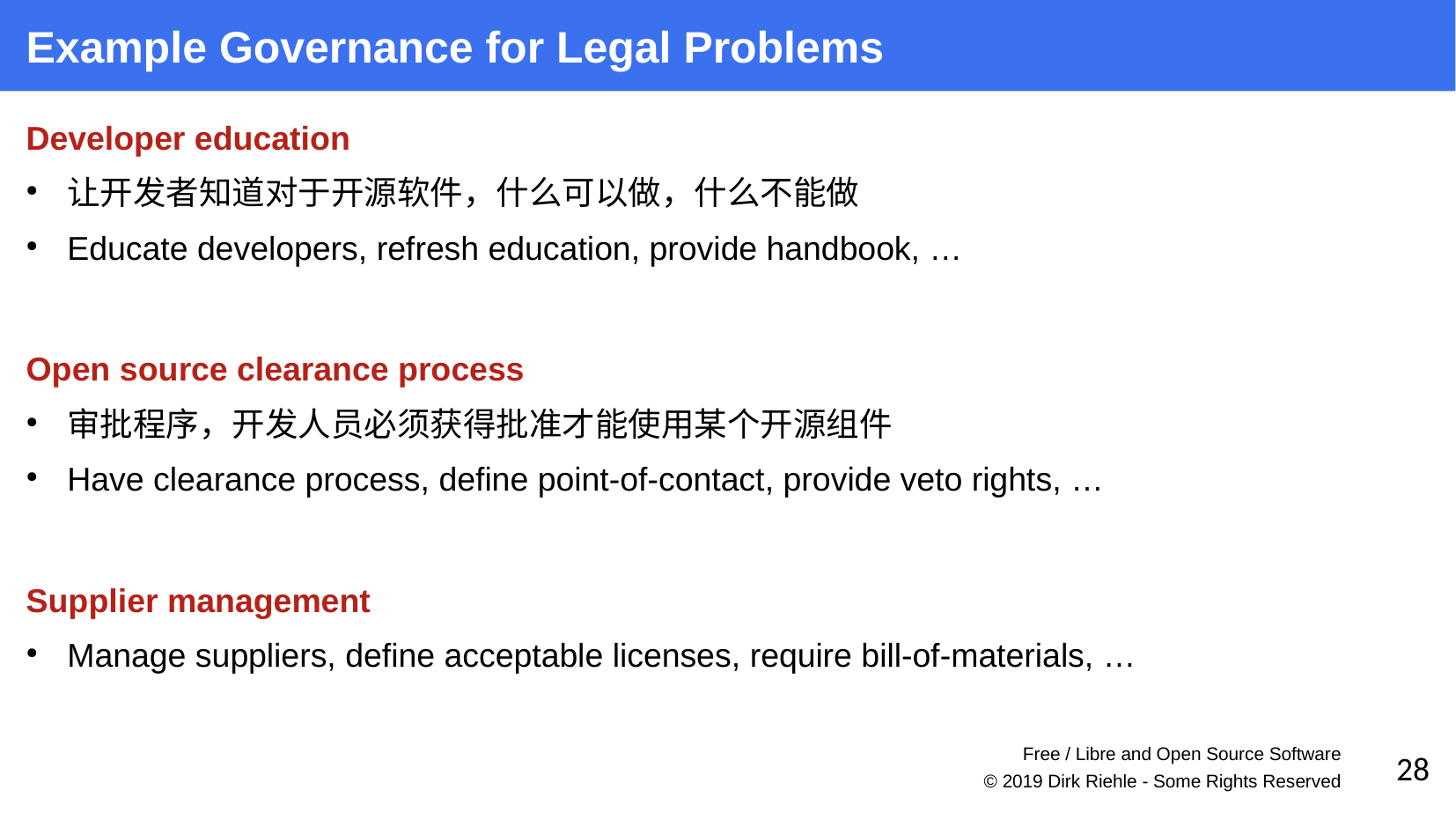

Example Governance for Legal Problems
Developer education
让开发者知道对于开源软件，什么可以做，什么不能做
Educate developers, refresh education, provide handbook, …

Open source clearance process
审批程序，开发人员必须获得批准才能使用某个开源组件
Have clearance process, define point-of-contact, provide veto rights, …

Supplier management
Manage suppliers, define acceptable licenses, require bill-of-materials, …
Free / Libre and Open Source Software
28
© 2019 Dirk Riehle - Some Rights Reserved